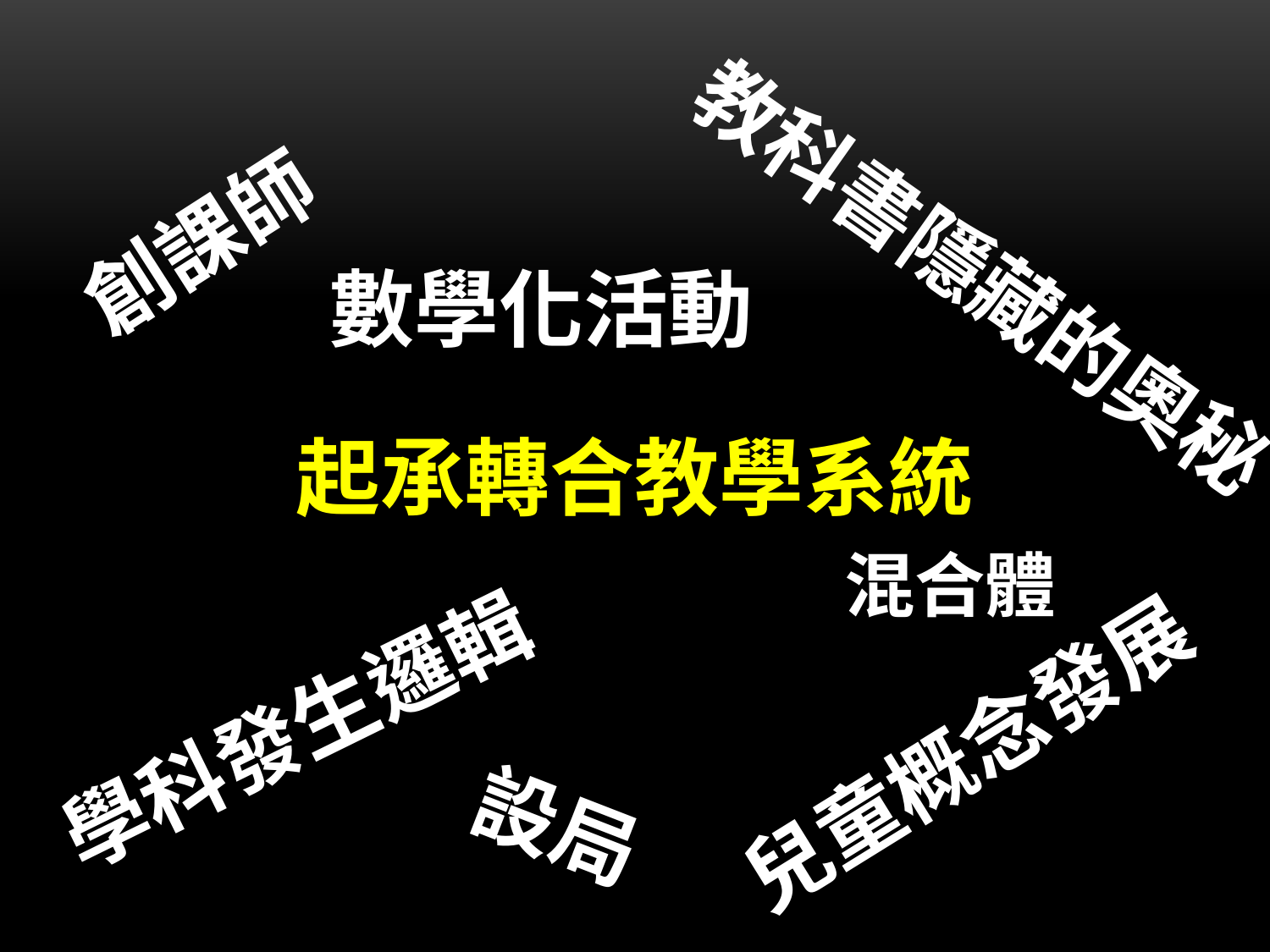

創課師
教科書隱藏的奧秘
數學化活動
起承轉合教學系統
混合體
兒童概念發展
學科發生邏輯
設局